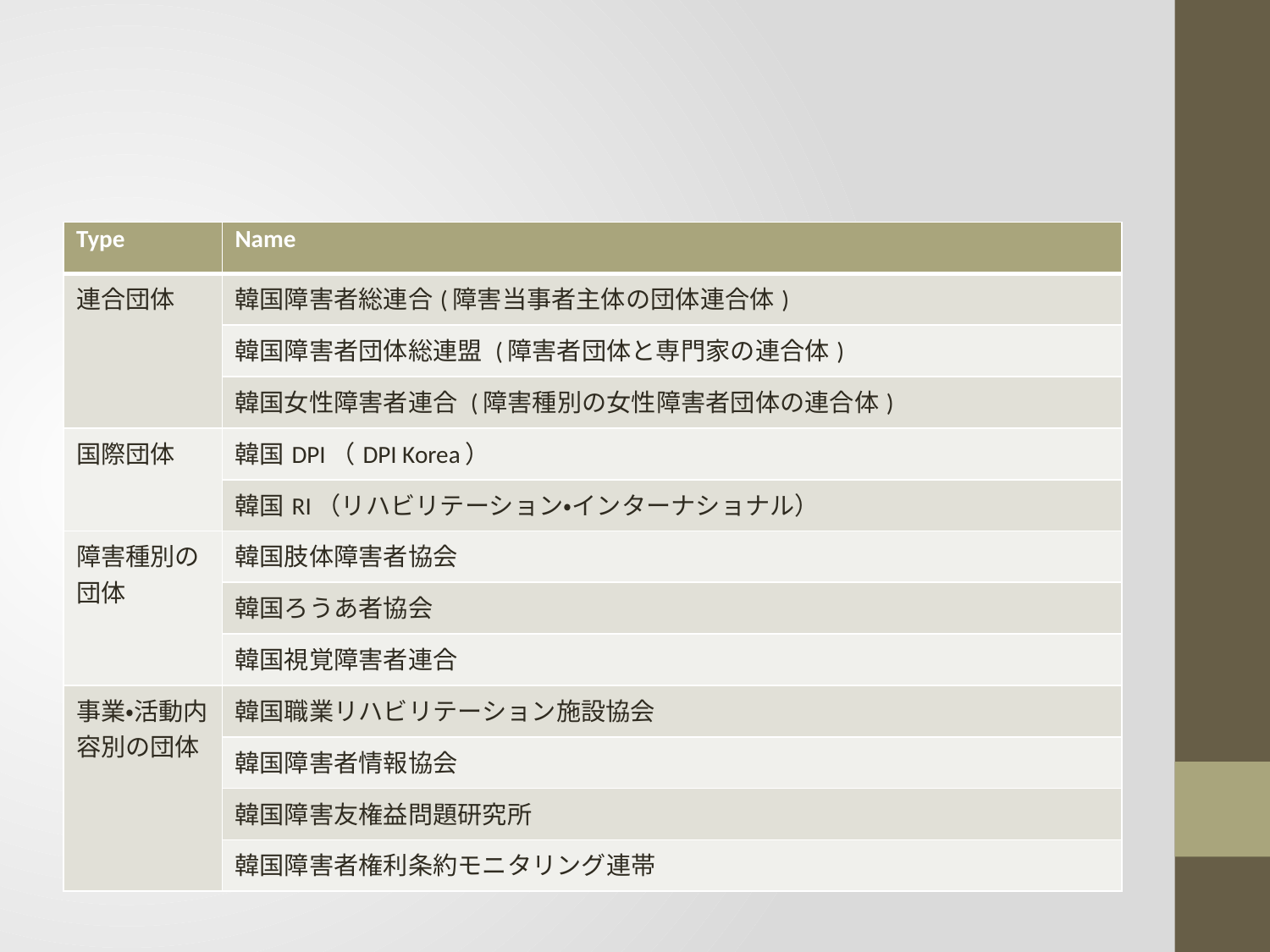

#
| Type | Name |
| --- | --- |
| 連合団体 | 韓国障害者総連合(障害当事者主体の団体連合体) |
|  | 韓国障害者団体総連盟 (障害者団体と専門家の連合体) |
|  | 韓国女性障害者連合 (障害種別の女性障害者団体の連合体) |
| 国際団体 | 韓国DPI（DPI Korea） |
|  | 韓国RI（リハビリテーション・インターナショナル） |
| 障害種別の団体 | 韓国肢体障害者協会 |
|  | 韓国ろうあ者協会 |
|  | 韓国視覚障害者連合 |
| 事業・活動内容別の団体 | 韓国職業リハビリテーション施設協会 |
|  | 韓国障害者情報協会 |
|  | 韓国障害友権益問題研究所 |
|  | 韓国障害者権利条約モニタリング連帯 |